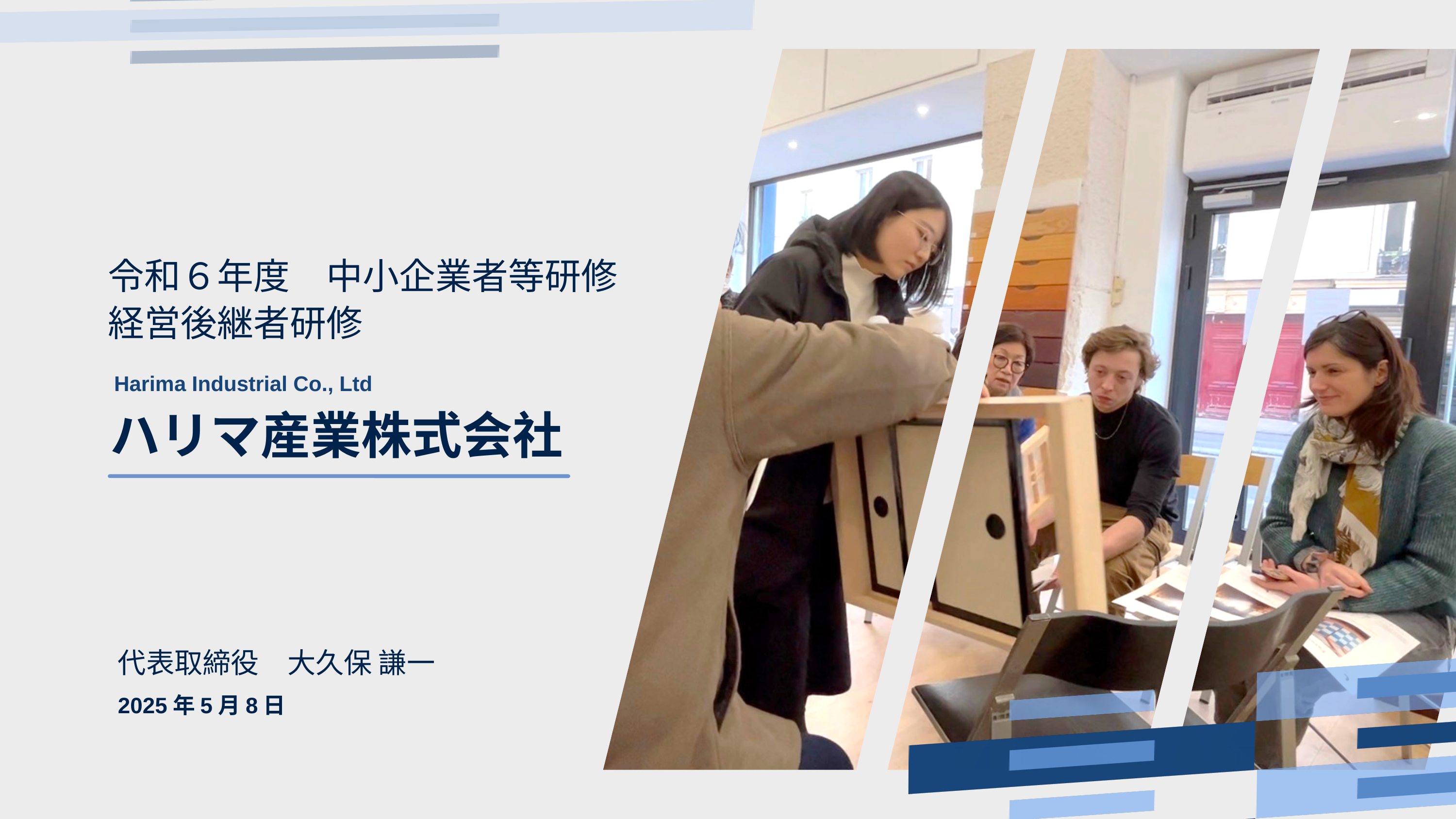

令和６年度　中小企業者等研修
経営後継者研修
 Harima Industrial Co., Ltd
ハリマ産業株式会社

代表取締役　大久保 謙一
2025年5月8日